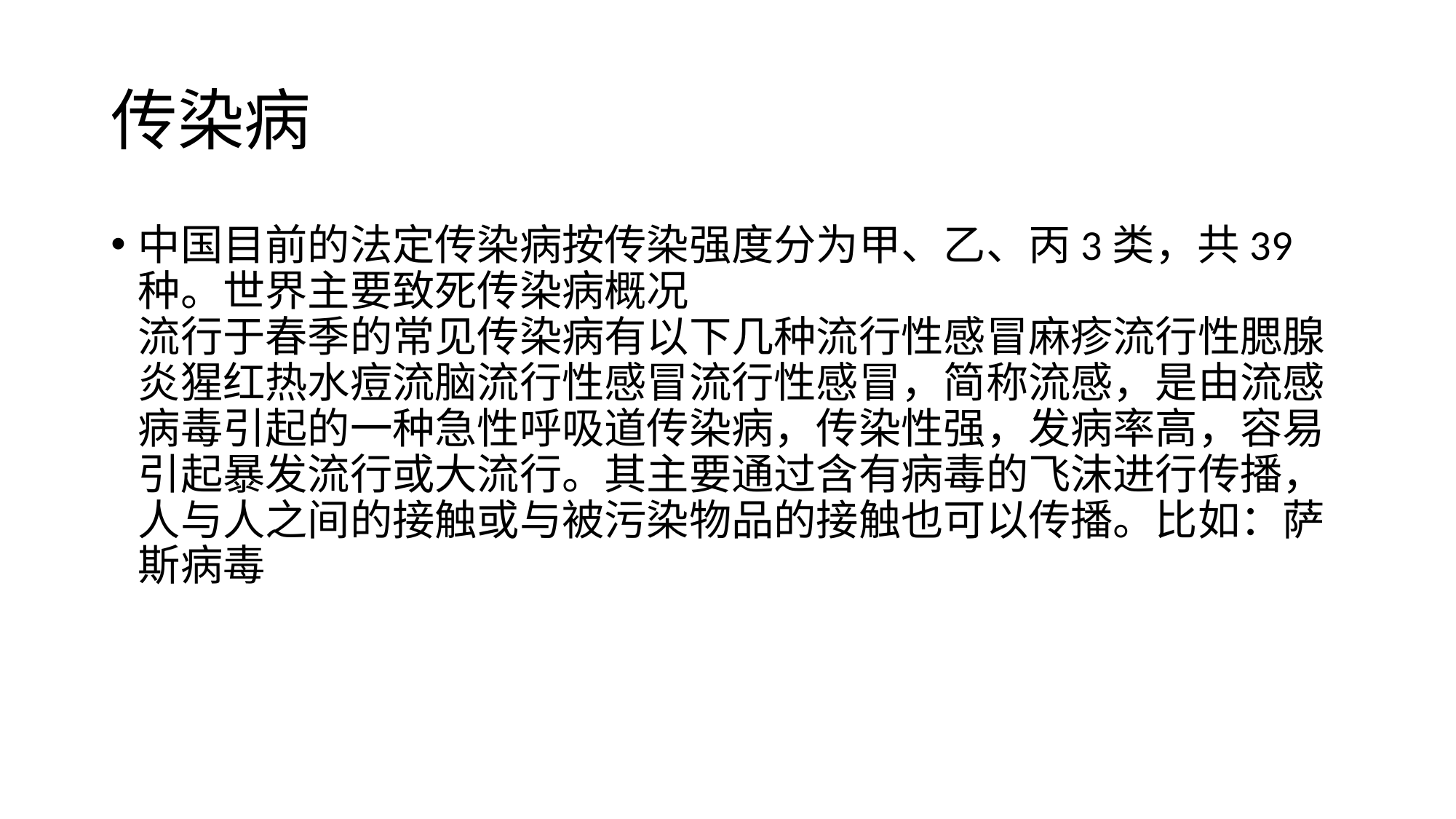

# 传染病
中国目前的法定传染病按传染强度分为甲、乙、丙3类，共39种。世界主要致死传染病概况
流行于春季的常见传染病有以下几种流行性感冒麻疹流行性腮腺炎猩红热水痘流脑流行性感冒流行性感冒，简称流感，是由流感病毒引起的一种急性呼吸道传染病，传染性强，发病率高，容易引起暴发流行或大流行。其主要通过含有病毒的飞沫进行传播，人与人之间的接触或与被污染物品的接触也可以传播。比如：萨斯病毒